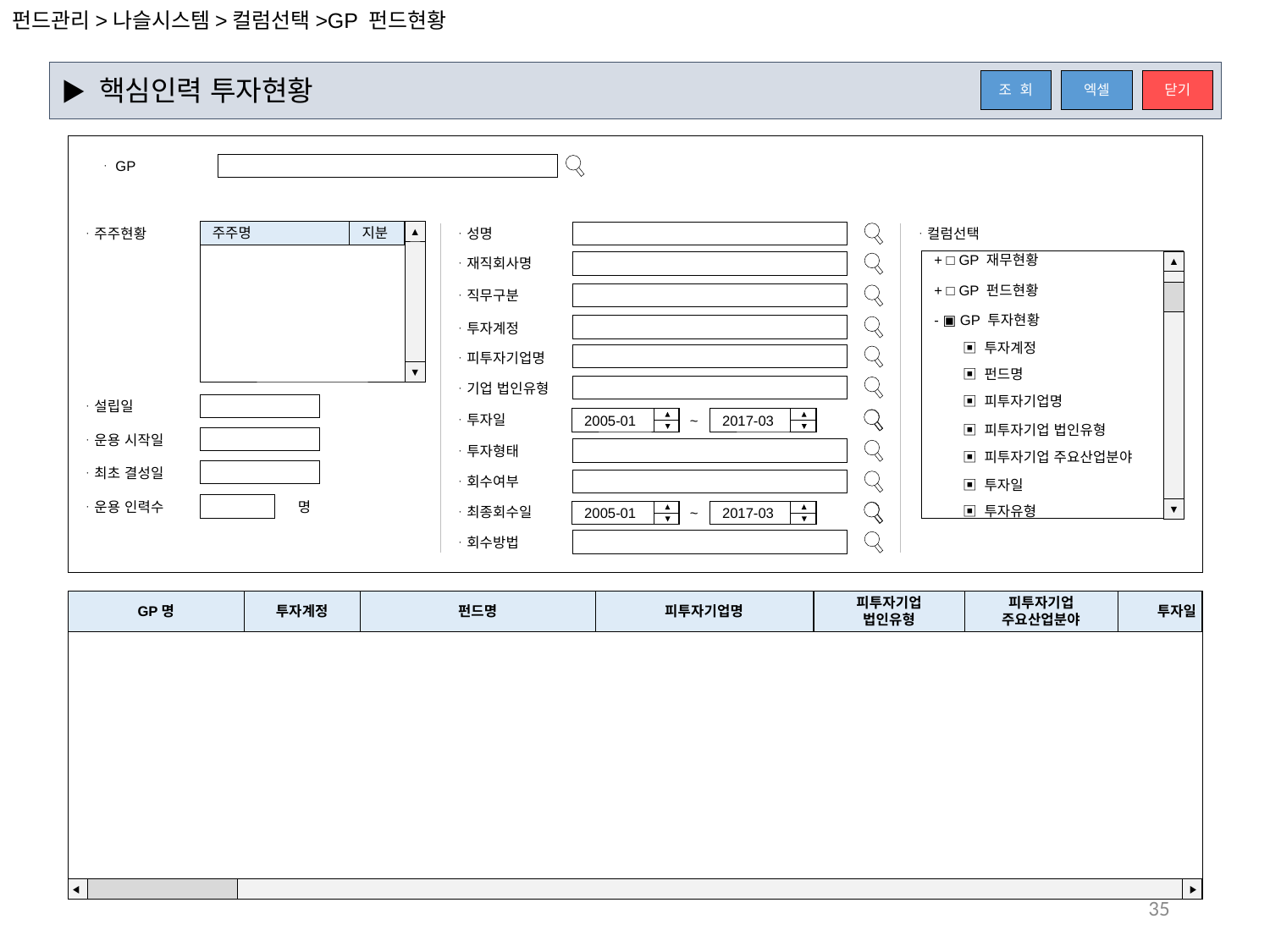

펀드관리>나슬시스템>컬럼선택>GP 펀드현황
▶ 핵심인력 투자현황
엑셀
닫기
조  회

ᆞGP

ᆞ주주현황
ᆞ성명
ᆞ컬럼선택
▲
주주명
지분

+ □ GP 재무현황
ᆞ재직회사명

▲

+ □ GP 펀드현황
ᆞ직무구분

- ▣ GP 투자현황
ᆞ투자계정

▣ 투자계정
ᆞ피투자기업명

▣ 펀드명
▼
ᆞ기업 법인유형

▣ 피투자기업명
ᆞ설립일

ᆞ투자일
~
2005-01

2017-03

▣ 피투자기업 법인유형
ᆞ운용 시작일

ᆞ투자형태

▣ 피투자기업 주요산업분야
ᆞ최초 결성일

ᆞ회수여부

▣ 투자일
ᆞ운용 인력수

명
▣ 투자유형
▼
ᆞ최종회수일
~
2005-01

2017-03

ᆞ회수방법

GP명
투자계정
펀드명
피투자기업명
피투자기업
법인유형
피투자기업
주요산업분야
투자일

◀

▶
35